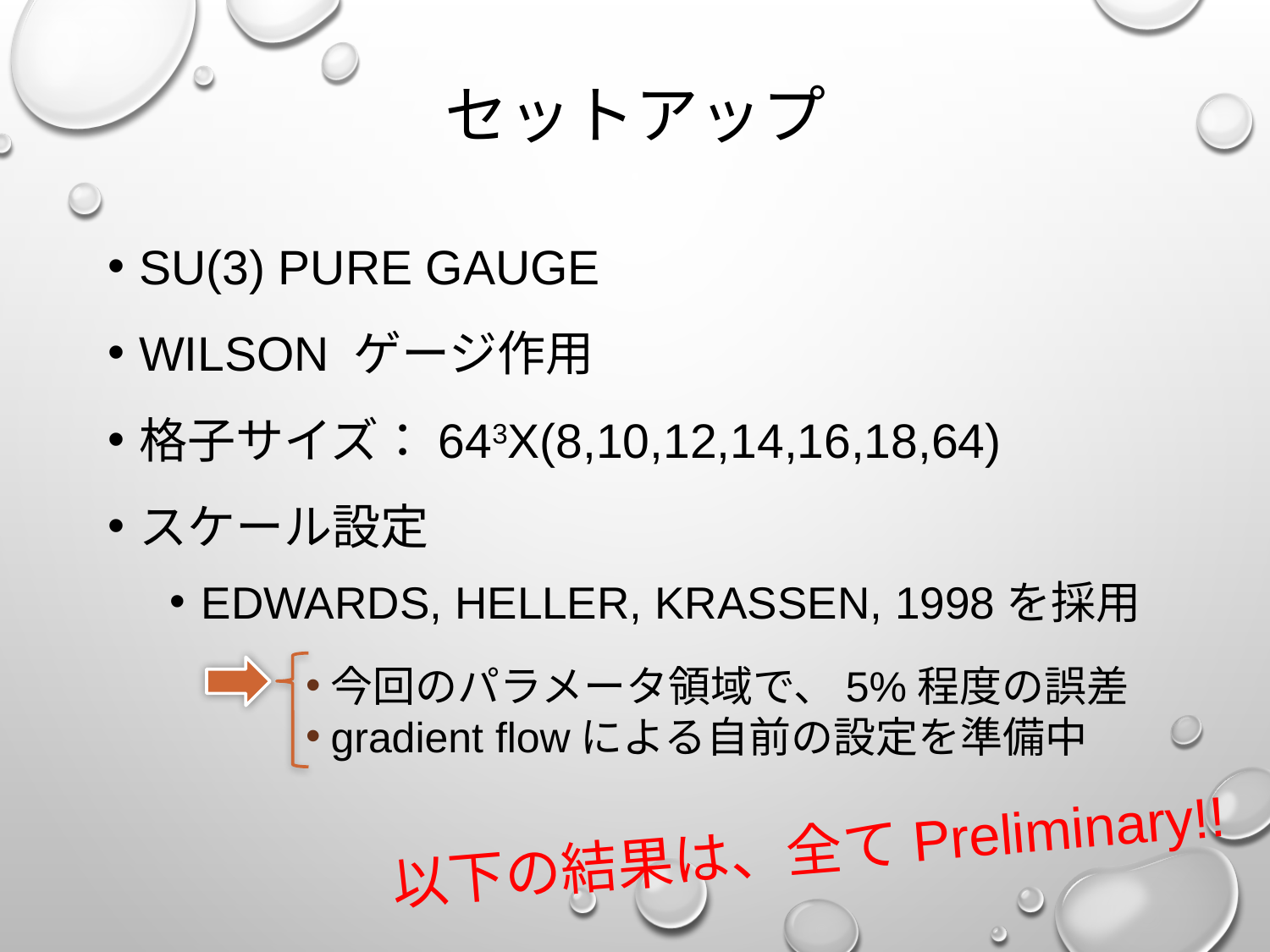

# セットアップ
SU(3) pure gauge
Wilson ゲージ作用
格子サイズ：643x(8,10,12,14,16,18,64)
スケール設定
Edwards, Heller, Krassen, 1998を採用

今回のパラメータ領域で、5%程度の誤差
gradient flowによる自前の設定を準備中

以下の結果は、全てPreliminary!!